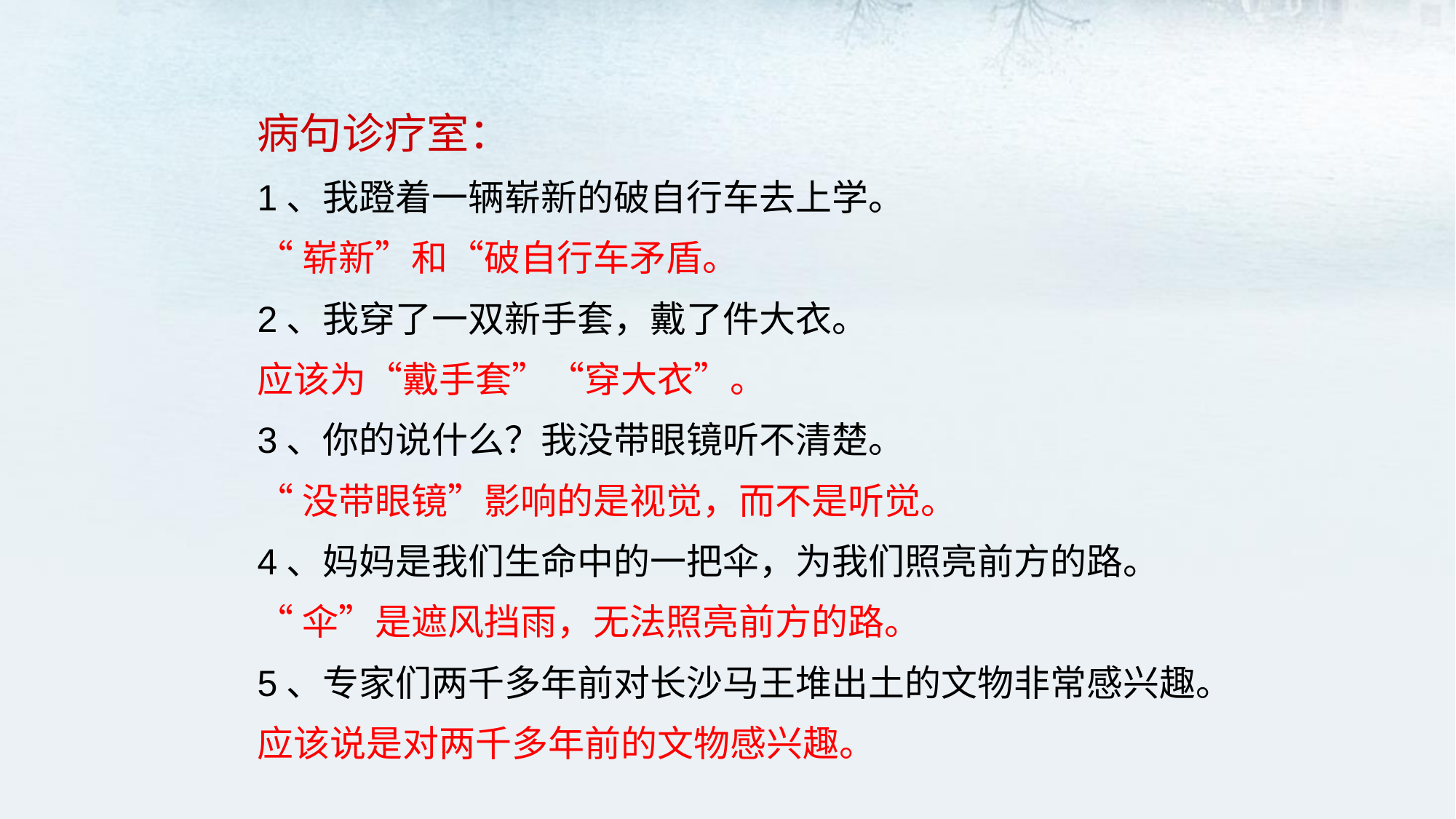

病句诊疗室：
1、我蹬着一辆崭新的破自行车去上学。
“崭新”和“破自行车矛盾。
2、我穿了一双新手套，戴了件大衣。
应该为“戴手套”“穿大衣”。
3、你的说什么？我没带眼镜听不清楚。
“没带眼镜”影响的是视觉，而不是听觉。
4、妈妈是我们生命中的一把伞，为我们照亮前方的路。
“伞”是遮风挡雨，无法照亮前方的路。
5、专家们两千多年前对长沙马王堆出土的文物非常感兴趣。
应该说是对两千多年前的文物感兴趣。